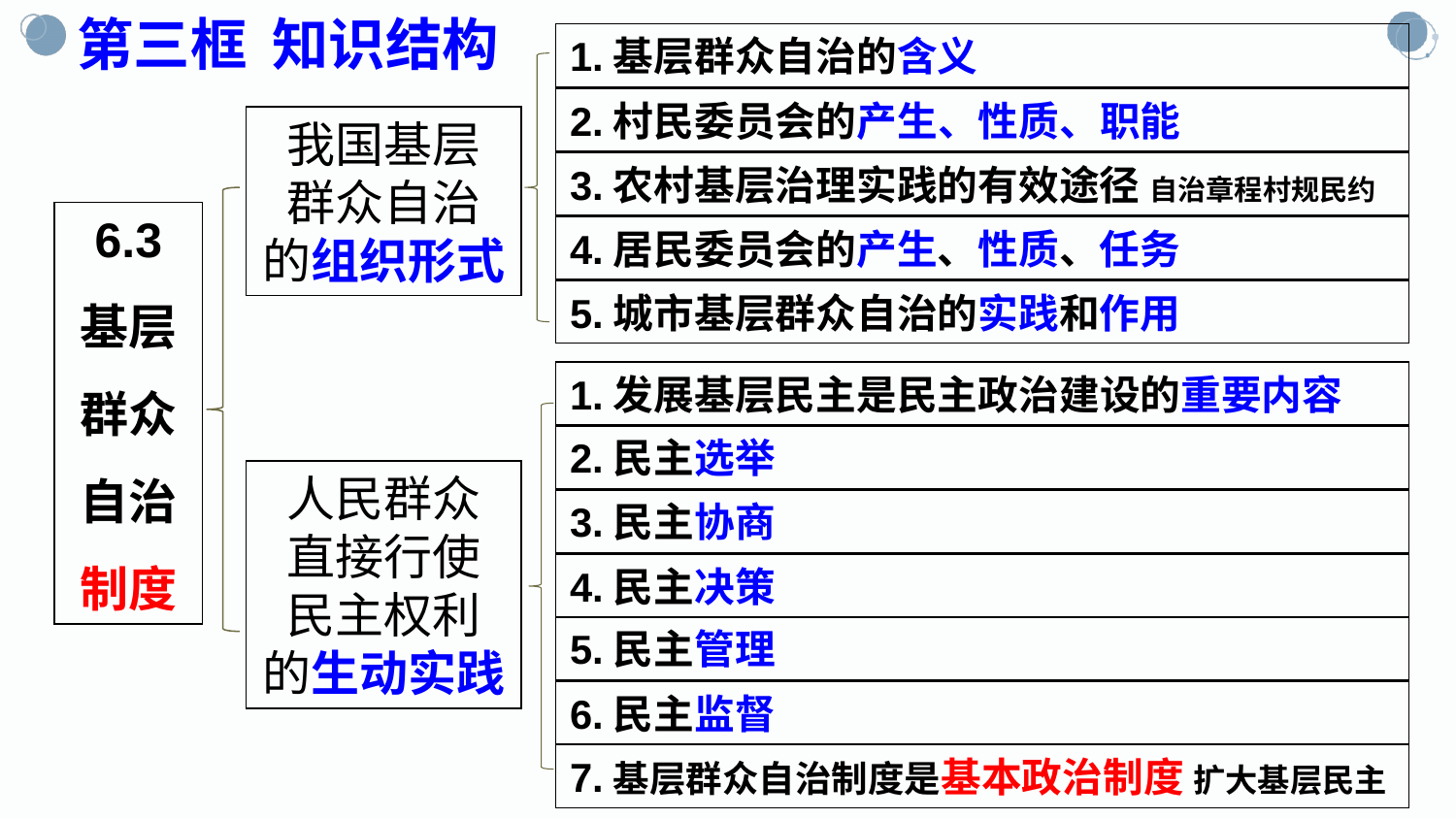

第三框  知识结构
1.基层群众自治的含义

2.村民委员会的产生、性质、职能
我国基层
群众自治
的组织形式
3.农村基层治理实践的有效途径 自治章程村规民约

6.3
基层群众自治制度
4.居民委员会的产生、性质、任务
5.城市基层群众自治的实践和作用
1.发展基层民主是民主政治建设的重要内容

2.民主选举
人民群众
直接行使
民主权利
的生动实践
3.民主协商
4.民主决策
5.民主管理
6.民主监督
7.基层群众自治制度是基本政治制度 扩大基层民主